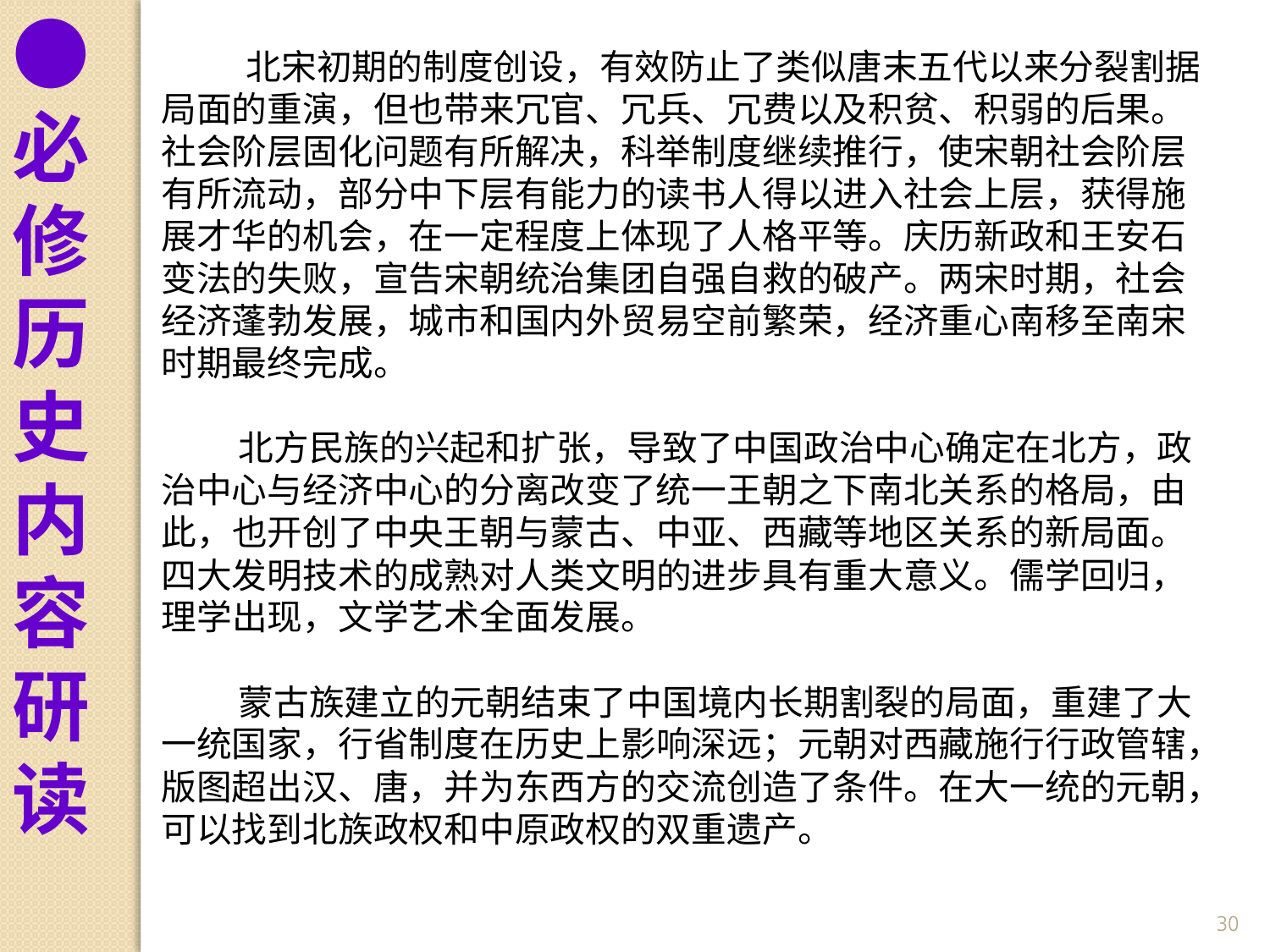

●必修历史内容研读
     北宋初期的制度创设，有效防止了类似唐末五代以来分裂割据局面的重演，但也带来冗官、冗兵、冗费以及积贫、积弱的后果。社会阶层固化问题有所解决，科举制度继续推行，使宋朝社会阶层有所流动，部分中下层有能力的读书人得以进入社会上层，获得施展才华的机会，在一定程度上体现了人格平等。庆历新政和王安石变法的失败，宣告宋朝统治集团自强自救的破产。两宋时期，社会经济蓬勃发展，城市和国内外贸易空前繁荣，经济重心南移至南宋时期最终完成。

    北方民族的兴起和扩张，导致了中国政治中心确定在北方，政治中心与经济中心的分离改变了统一王朝之下南北关系的格局，由此，也开创了中央王朝与蒙古、中亚、西藏等地区关系的新局面。四大发明技术的成熟对人类文明的进步具有重大意义。儒学回归，理学出现，文学艺术全面发展。

    蒙古族建立的元朝结束了中国境内长期割裂的局面，重建了大一统国家，行省制度在历史上影响深远；元朝对西藏施行行政管辖，版图超出汉、唐，并为东西方的交流创造了条件。在大一统的元朝，可以找到北族政权和中原政权的双重遗产。
30